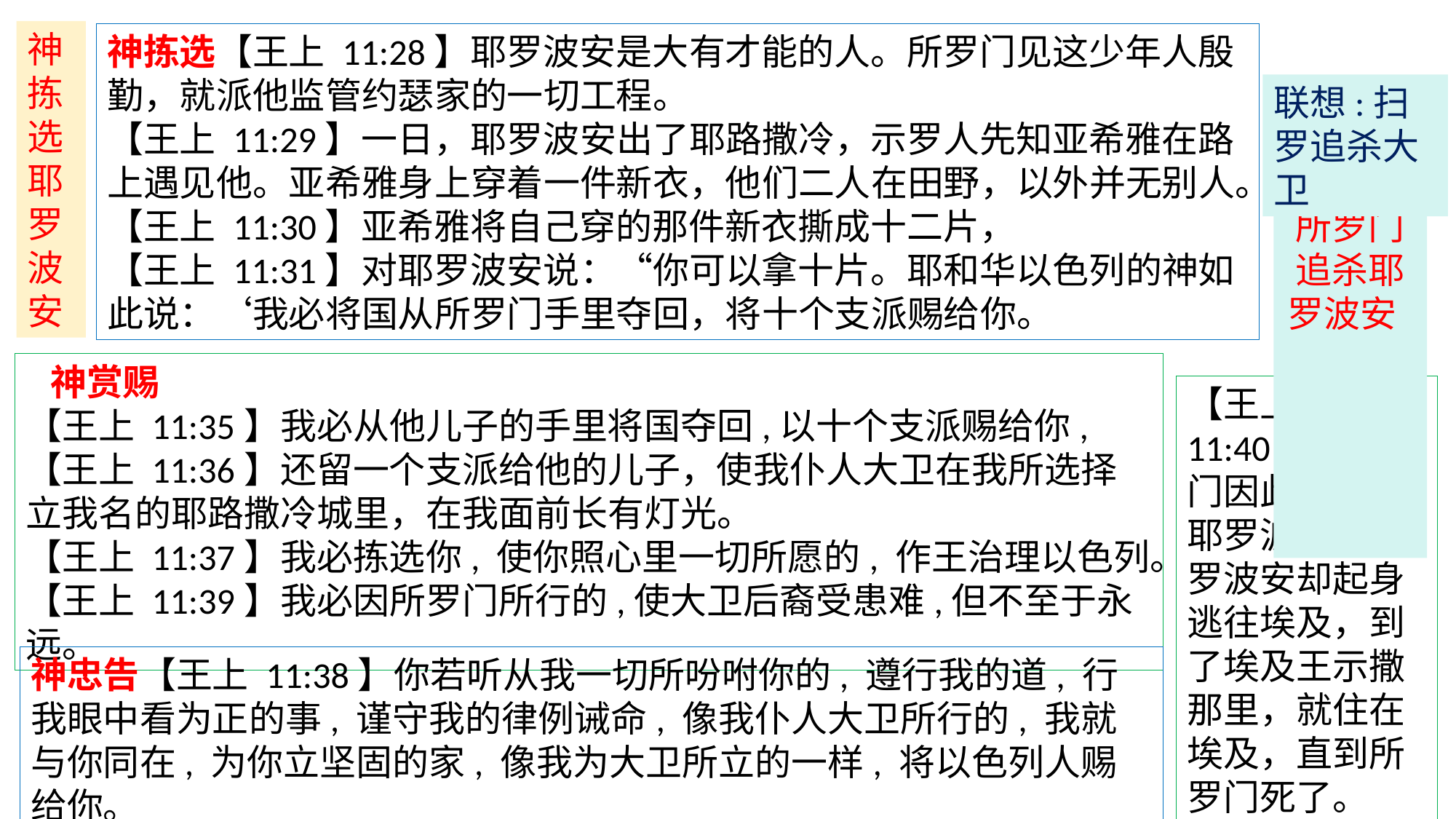

神拣选耶罗波安
神拣选【王上 11:28】耶罗波安是大有才能的人。所罗门见这少年人殷勤，就派他监管约瑟家的一切工程。
【王上 11:29】一日，耶罗波安出了耶路撒冷，示罗人先知亚希雅在路上遇见他。亚希雅身上穿着一件新衣，他们二人在田野，以外并无别人。
【王上 11:30】亚希雅将自己穿的那件新衣撕成十二片，
【王上 11:31】对耶罗波安说：“你可以拿十片。耶和华以色列的神如此说：‘我必将国从所罗门手里夺回，将十个支派赐给你。

联想:扫罗追杀大卫
所罗门追杀耶罗波安
  神赏赐
【王上 11:35】我必从他儿子的手里将国夺回,以十个支派赐给你,
【王上 11:36】还留一个支派给他的儿子，使我仆人大卫在我所选择立我名的耶路撒冷城里，在我面前长有灯光。
【王上 11:37】我必拣选你, 使你照心里一切所愿的, 作王治理以色列。
【王上 11:39】我必因所罗门所行的,使大卫后裔受患难,但不至于永远。
【王上 11:40】 所罗门因此想要杀耶罗波安，耶罗波安却起身逃往埃及，到了埃及王示撒那里，就住在埃及，直到所罗门死了。
神忠告【王上 11:38】你若听从我一切所吩咐你的, 遵行我的道, 行我眼中看为正的事, 谨守我的律例诫命, 像我仆人大卫所行的, 我就与你同在, 为你立坚固的家, 像我为大卫所立的一样, 将以色列人赐给你。